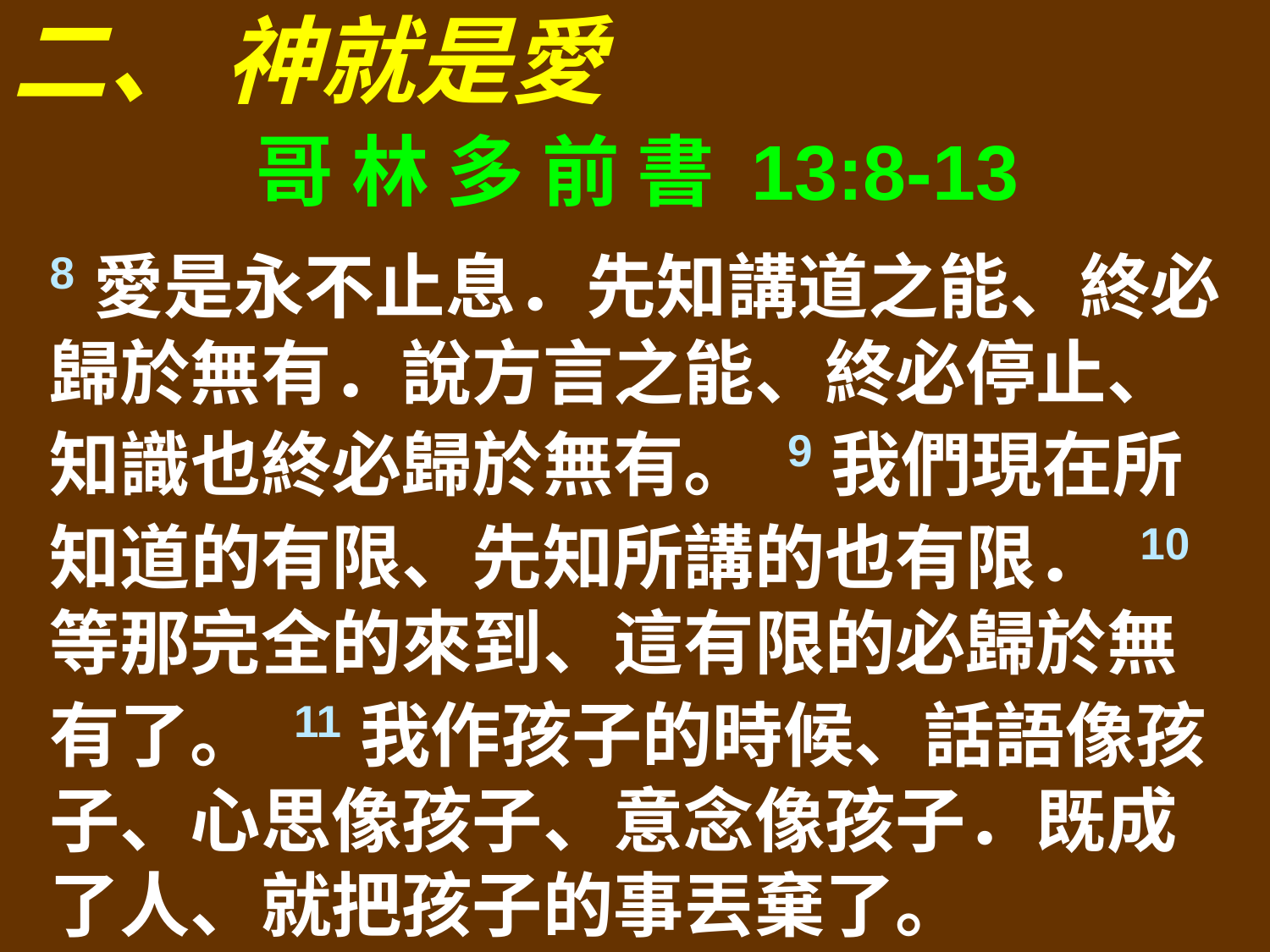

二、 神就是愛
哥 林 多 前 書 13:8-13
8愛是永不止息．先知講道之能、終必歸於無有．說方言之能、終必停止、知識也終必歸於無有。 9我們現在所知道的有限、先知所講的也有限． 10等那完全的來到、這有限的必歸於無有了。 11我作孩子的時候、話語像孩子、心思像孩子、意念像孩子．既成了人、就把孩子的事丟棄了。